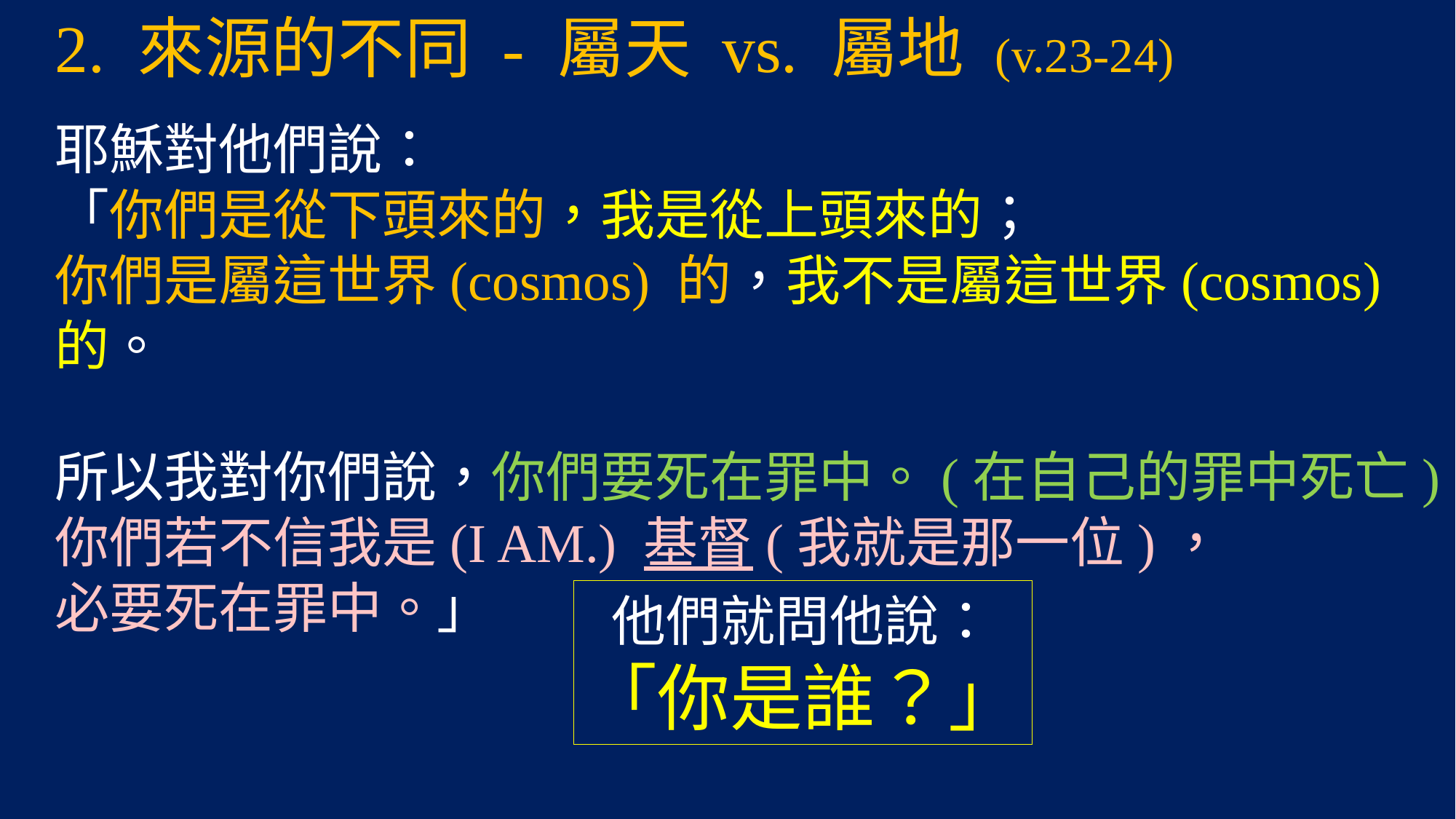

2. 來源的不同 - 屬天 vs. 屬地 (v.23-24)

耶穌對他們說：
「你們是從下頭來的，我是從上頭來的；
你們是屬這世界(cosmos) 的，我不是屬這世界(cosmos) 的。

所以我對你們說，你們要死在罪中。(在自己的罪中死亡)
你們若不信我是(I AM.) 基督(我就是那一位)，
必要死在罪中。」

他們就問他說：
「你是誰？」